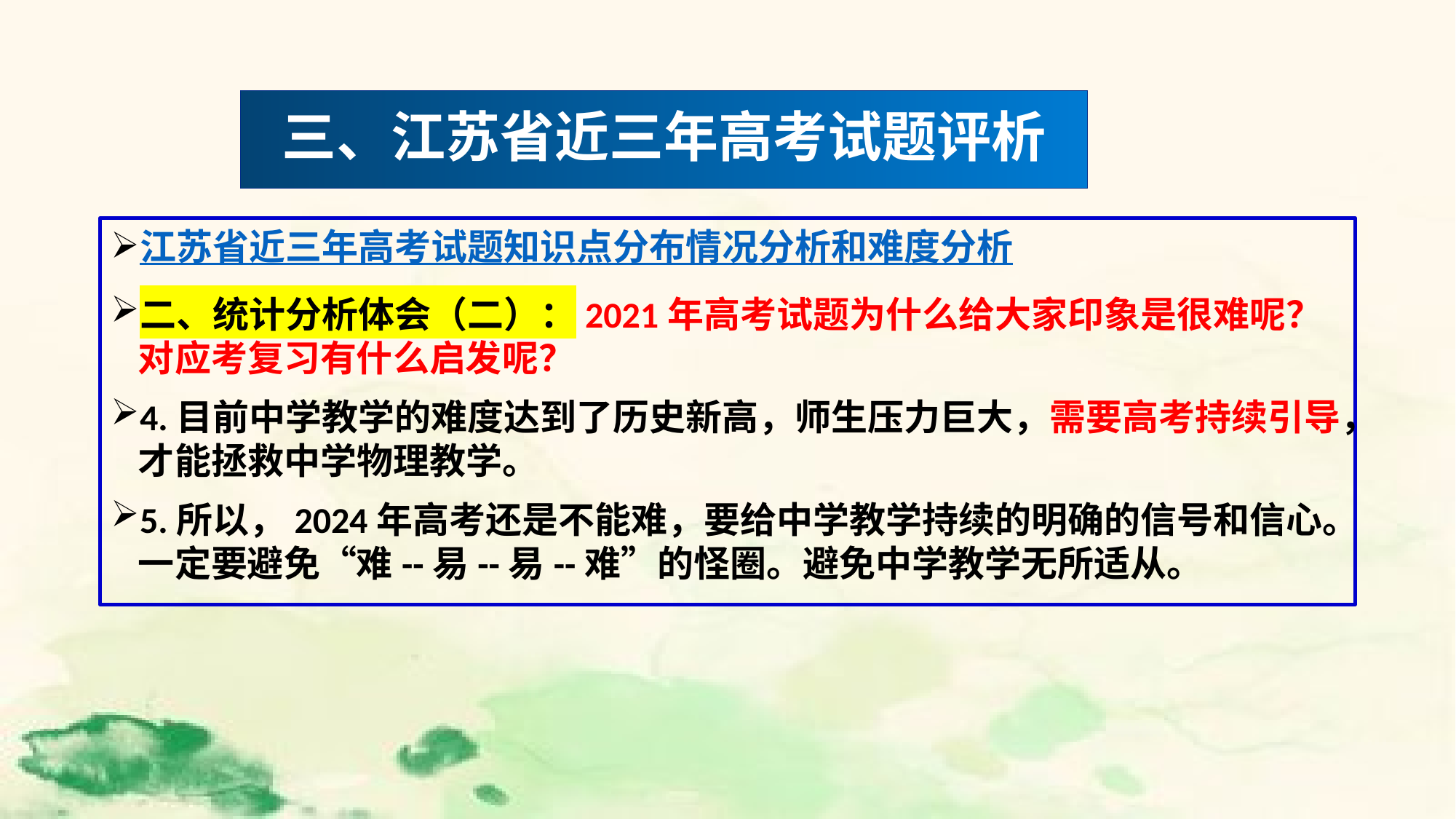

#
三、江苏省近三年高考试题评析
江苏省近三年高考试题知识点分布情况分析和难度分析
二、统计分析体会（二）：2021年高考试题为什么给大家印象是很难呢？对应考复习有什么启发呢？
4.目前中学教学的难度达到了历史新高，师生压力巨大，需要高考持续引导，才能拯救中学物理教学。
5.所以，2024年高考还是不能难，要给中学教学持续的明确的信号和信心。一定要避免“难--易--易--难”的怪圈。避免中学教学无所适从。